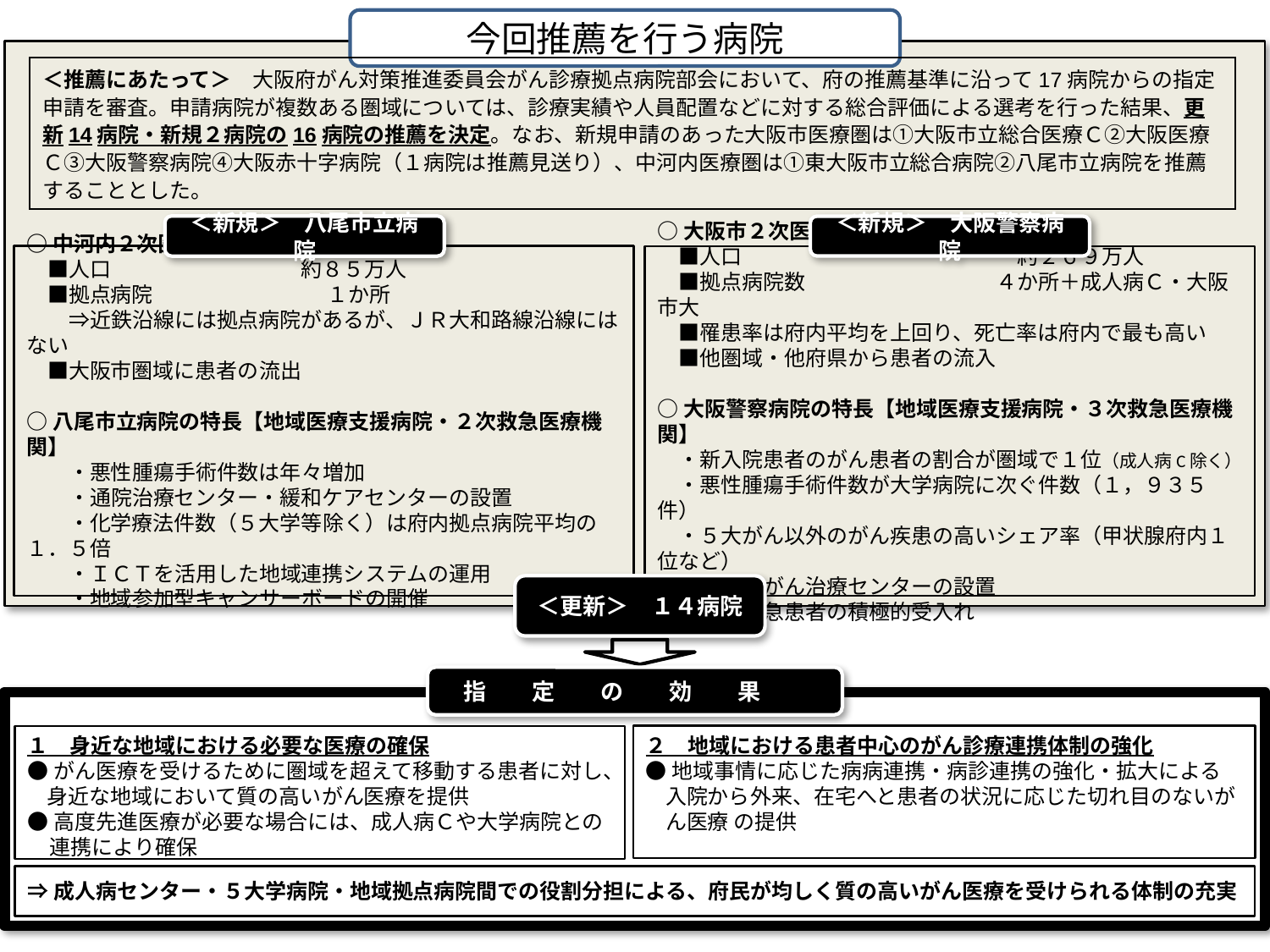

今回推薦を行う病院

＜推薦にあたって＞　大阪府がん対策推進委員会がん診療拠点病院部会において、府の推薦基準に沿って17病院からの指定申請を審査。申請病院が複数ある圏域については、診療実績や人員配置などに対する総合評価による選考を行った結果、更新14病院・新規２病院の16病院の推薦を決定。なお、新規申請のあった大阪市医療圏は①大阪市立総合医療Ｃ②大阪医療Ｃ③大阪警察病院④大阪赤十字病院（１病院は推薦見送り）、中河内医療圏は①東大阪市立総合病院②八尾市立病院を推薦することとした。
＜新規＞　八尾市立病院
＜新規＞　大阪警察病院
○中河内２次医療圏の現状と課題
　■人口　　　　　　　　　約８５万人
　■拠点病院　　　　　　　 　１か所
　　⇒近鉄沿線には拠点病院があるが、ＪＲ大和路線沿線にはない
　■大阪市圏域に患者の流出

○八尾市立病院の特長【地域医療支援病院・２次救急医療機関】
　　・悪性腫瘍手術件数は年々増加
　　・通院治療センター・緩和ケアセンターの設置
　　・化学療法件数（５大学等除く）は府内拠点病院平均の１．５倍
　　・ＩＣＴを活用した地域連携システムの運用
　　・地域参加型キャンサーボードの開催
○大阪市２次医療圏の現状と課題
　■人口　　　　　　　　　　　　　約２６９万人
　■拠点病院数　　　　　　　　　４か所＋成人病Ｃ・大阪市大
　■罹患率は府内平均を上回り、死亡率は府内で最も高い
　■他圏域・他府県から患者の流入

○大阪警察病院の特長【地域医療支援病院・３次救急医療機関】
　・新入院患者のがん患者の割合が圏域で１位（成人病C除く）
　・悪性腫瘍手術件数が大学病院に次ぐ件数（１，９３５件）
　・５大がん以外のがん疾患の高いシェア率（甲状腺府内１位など）
　・前立腺がん治療センターの設置
　・がん救急患者の積極的受入れ
＜更新＞　１４病院

指　　定　　の　　効　　果

１　身近な地域における必要な医療の確保
●がん医療を受けるために圏域を超えて移動する患者に対し、身近な地域において質の高いがん医療を提供
●高度先進医療が必要な場合には、成人病Ｃや大学病院との連携により確保
２　地域における患者中心のがん診療連携体制の強化
●地域事情に応じた病病連携・病診連携の強化・拡大による入院から外来、在宅へと患者の状況に応じた切れ目のないがん医療 の提供
⇒成人病センター・５大学病院・地域拠点病院間での役割分担による、府民が均しく質の高いがん医療を受けられる体制の充実